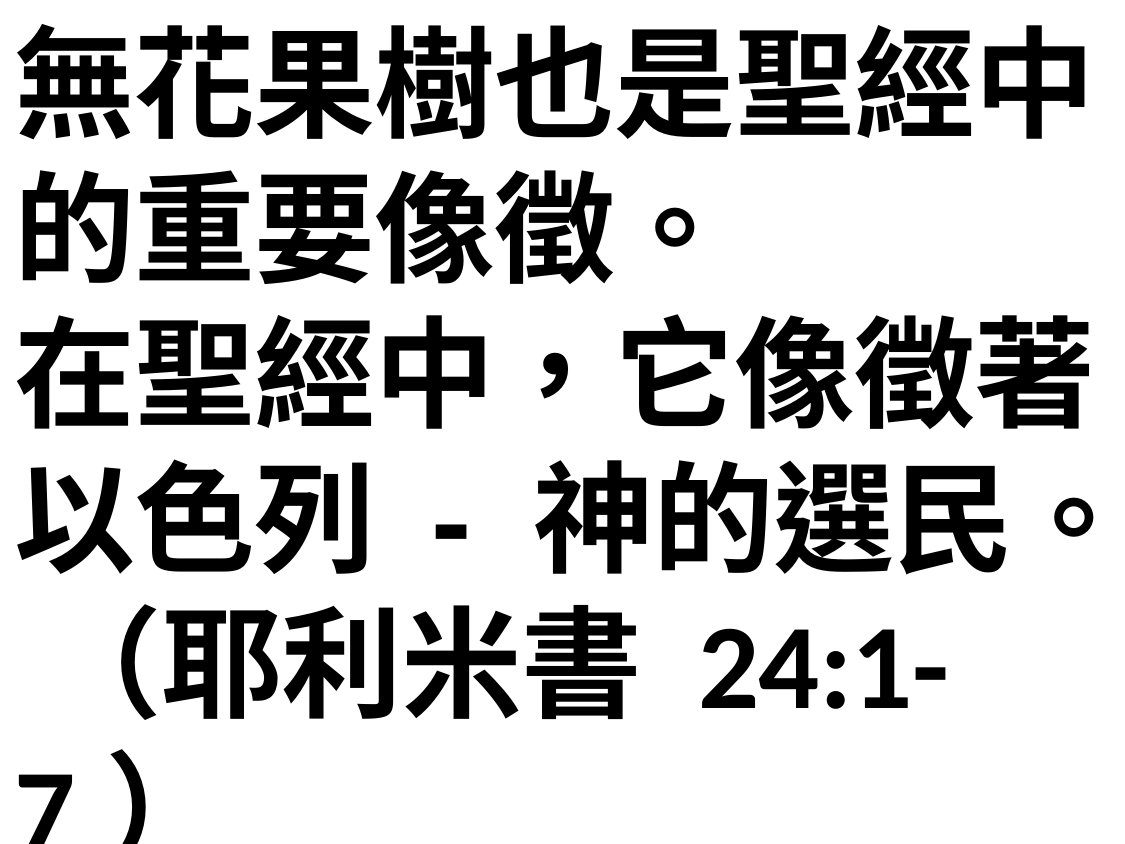

無花果樹也是聖經中的重要像徵。
在聖經中，它像徵著以色列 - 神的選民。 （耶利米書 24:1-7）